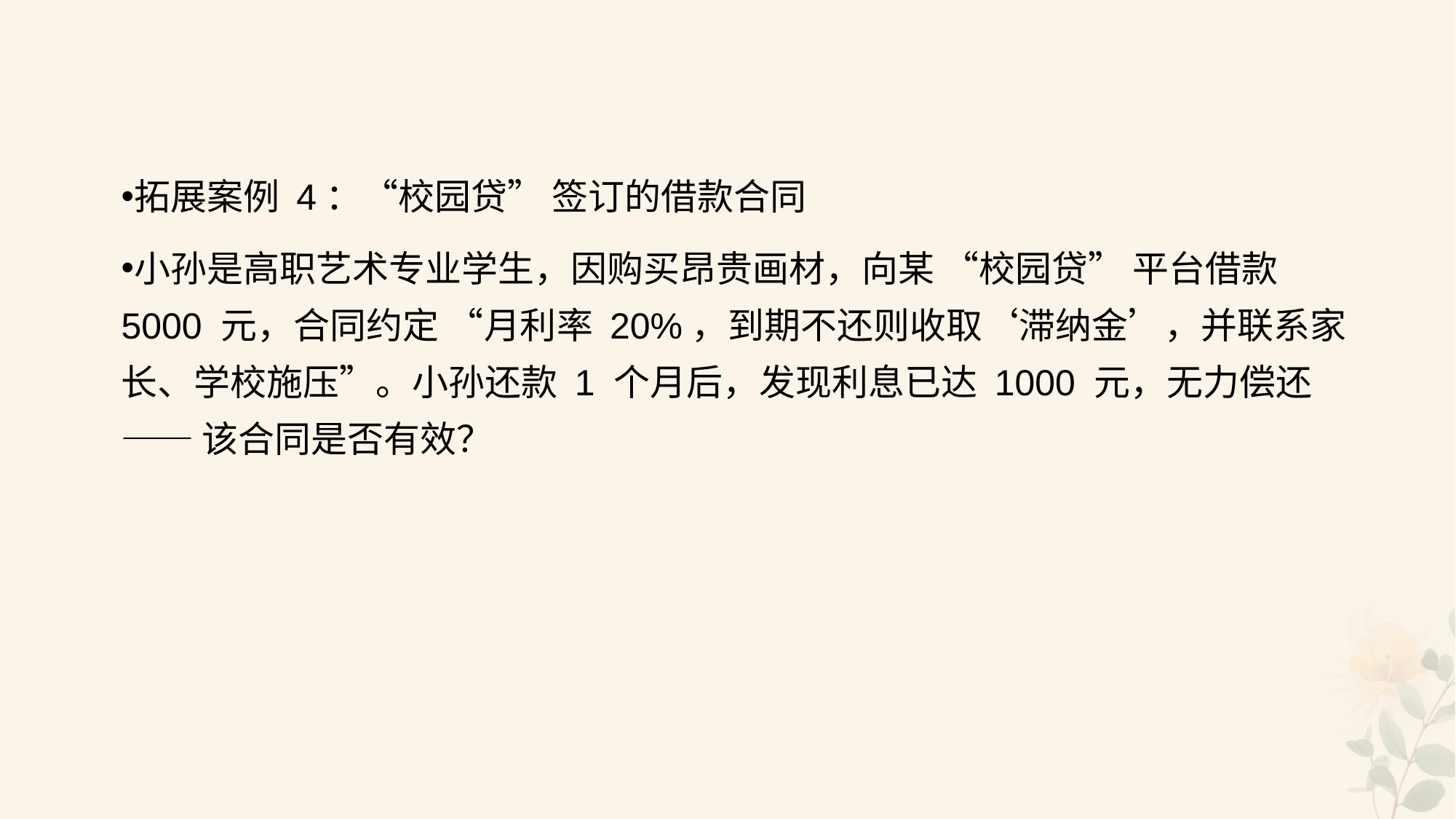

#
拓展案例 4：“校园贷” 签订的借款合同
小孙是高职艺术专业学生，因购买昂贵画材，向某 “校园贷” 平台借款 5000 元，合同约定 “月利率 20%，到期不还则收取‘滞纳金’，并联系家长、学校施压”。小孙还款 1 个月后，发现利息已达 1000 元，无力偿还 —— 该合同是否有效？